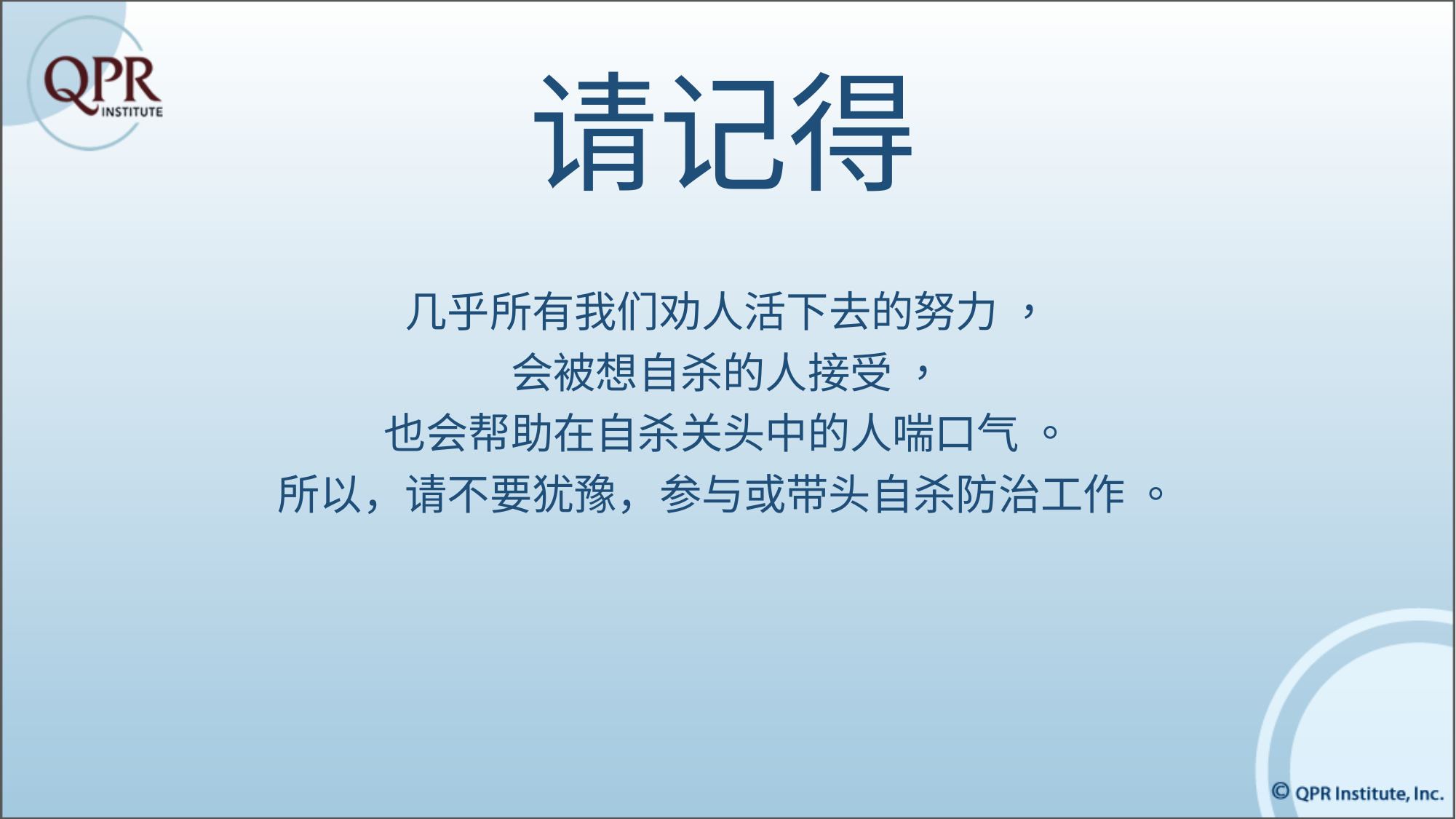

# 请记得

几乎所有我们劝人活下去的努力 ，
会被想自杀的人接受 ，
也会帮助在自杀关头中的人喘口气 。
所以，请不要犹豫，参与或带头自杀防治工作 。